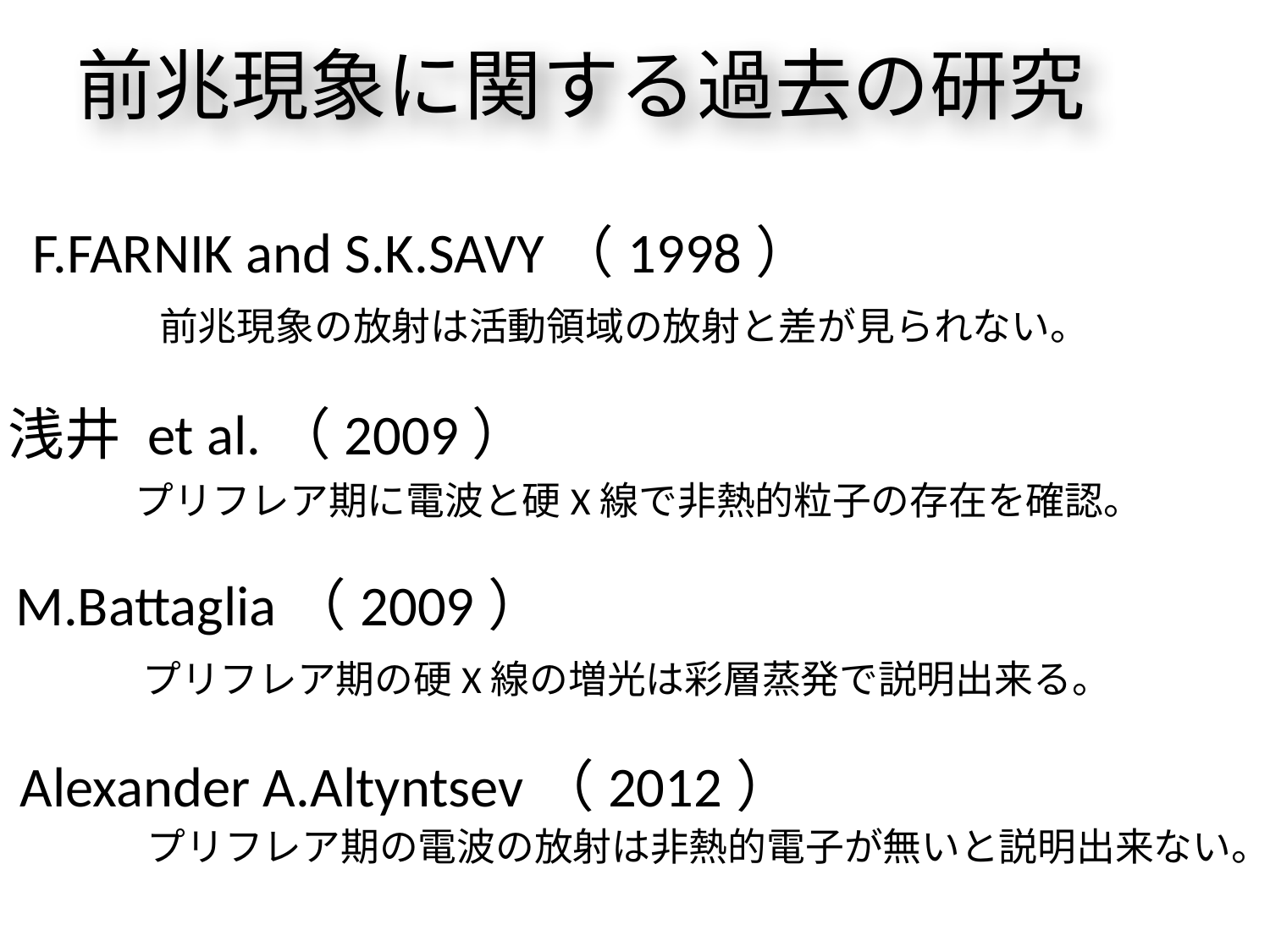

# 前兆現象に関する過去の研究
F.FARNIK and S.K.SAVY（1998）
	前兆現象の放射は活動領域の放射と差が見られない。
浅井 et al.（2009）
	プリフレア期に電波と硬X線で非熱的粒子の存在を確認。
M.Battaglia（2009）
	プリフレア期の硬X線の増光は彩層蒸発で説明出来る。
Alexander A.Altyntsev（2012）
	プリフレア期の電波の放射は非熱的電子が無いと説明出来ない。